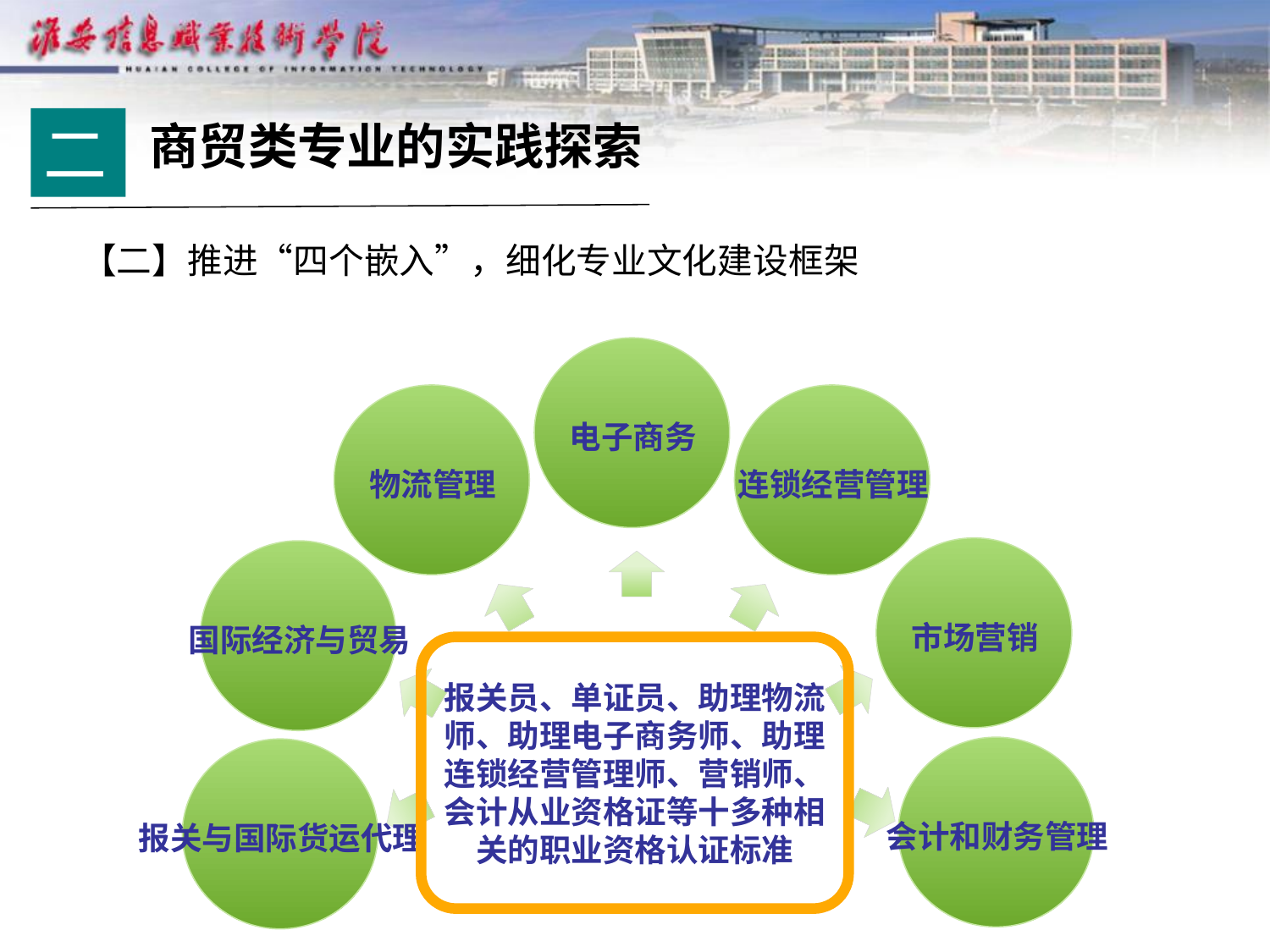

二
商贸类专业的实践探索

【二】推进“四个嵌入”，细化专业文化建设框架

电子商务

物流管理

连锁经营管理

市场营销

国际经济与贸易

报关员、单证员、助理物流师、助理电子商务师、助理连锁经营管理师、营销师、会计从业资格证等十多种相关的职业资格认证标准

会计和财务管理

报关与国际货运代理